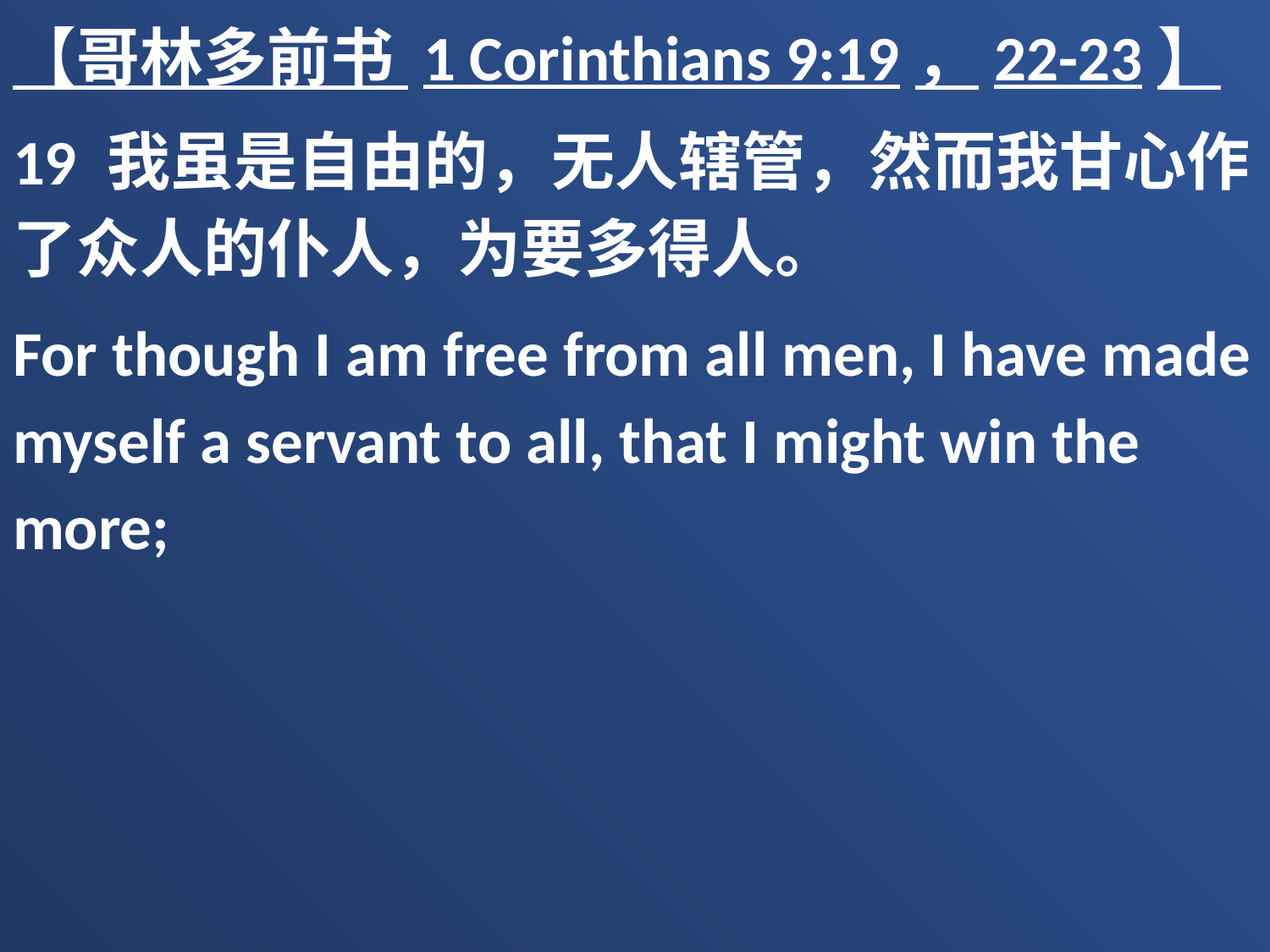

【哥林多前书 1 Corinthians 9:19，22-23】
19 我虽是自由的，无人辖管，然而我甘心作了众人的仆人，为要多得人。
For though I am free from all men, I have made myself a servant to all, that I might win the more;